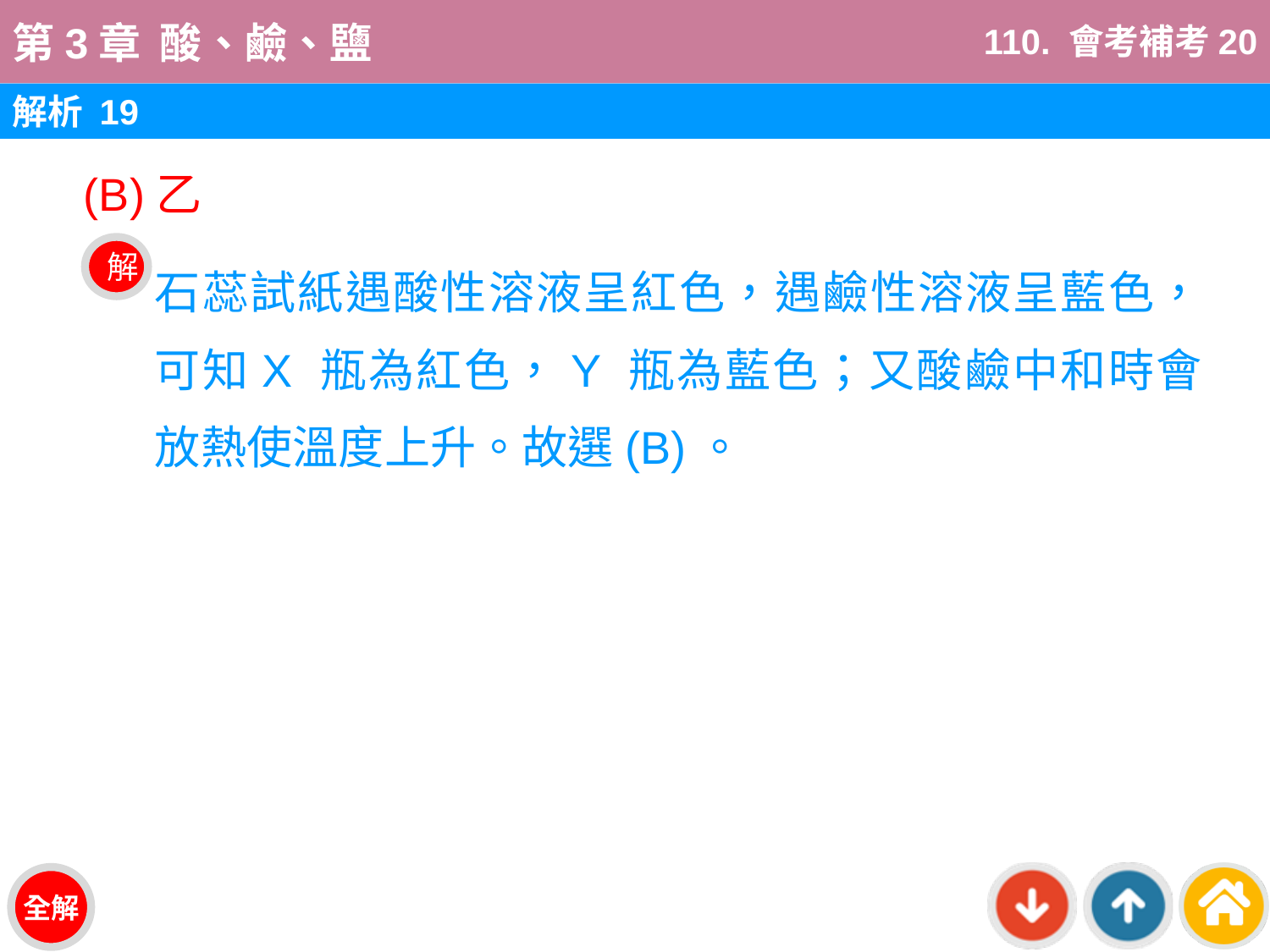

110. 會考補考20
解析 19
(B)乙
石蕊試紙遇酸性溶液呈紅色，遇鹼性溶液呈藍色，可知X 瓶為紅色，Y 瓶為藍色；又酸鹼中和時會放熱使溫度上升。故選(B)。
解
全解